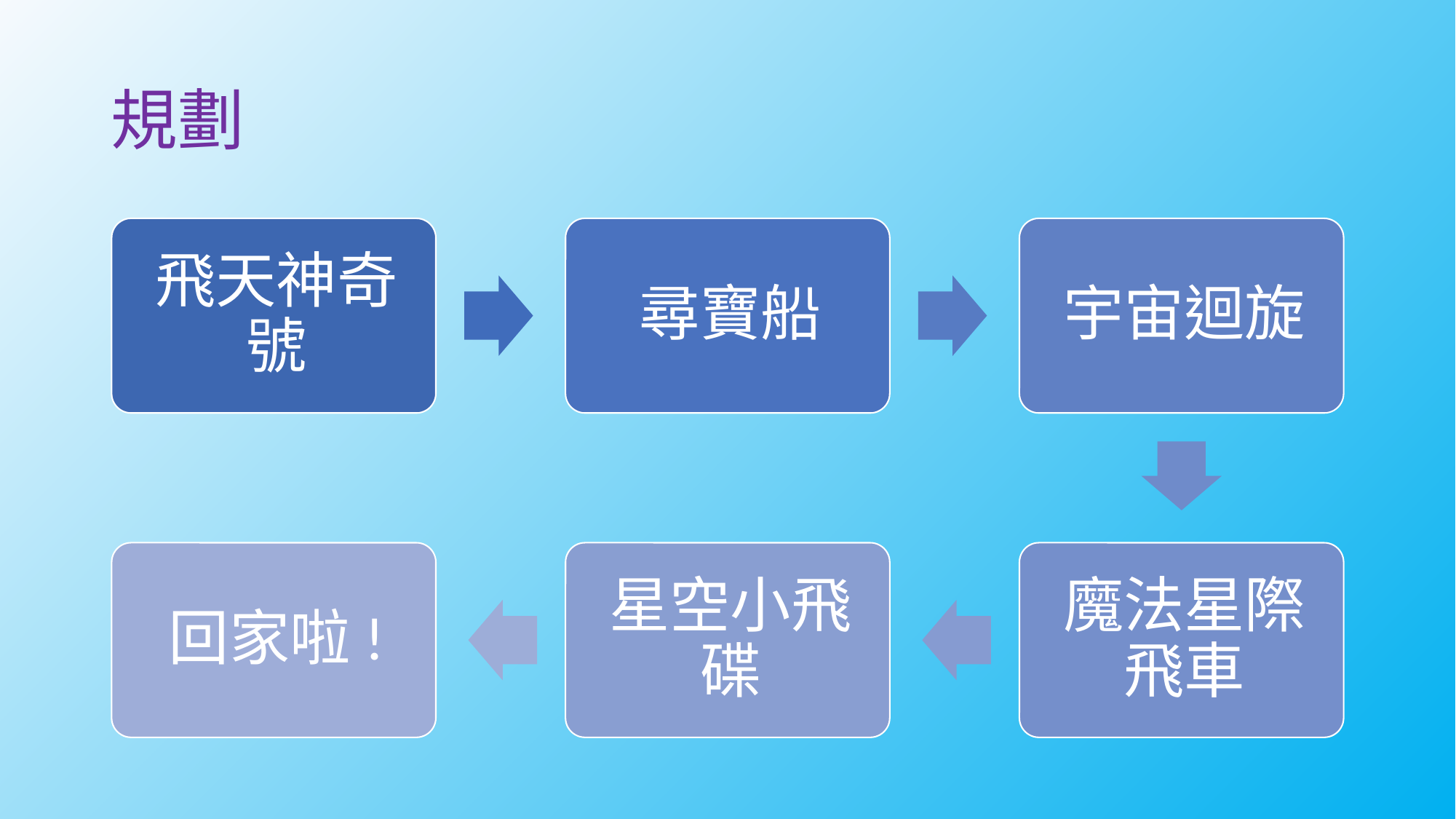

# 規劃
飛天神奇號

尋寶船

宇宙迴旋

魔法星際飛車

星空小飛碟

回家啦!